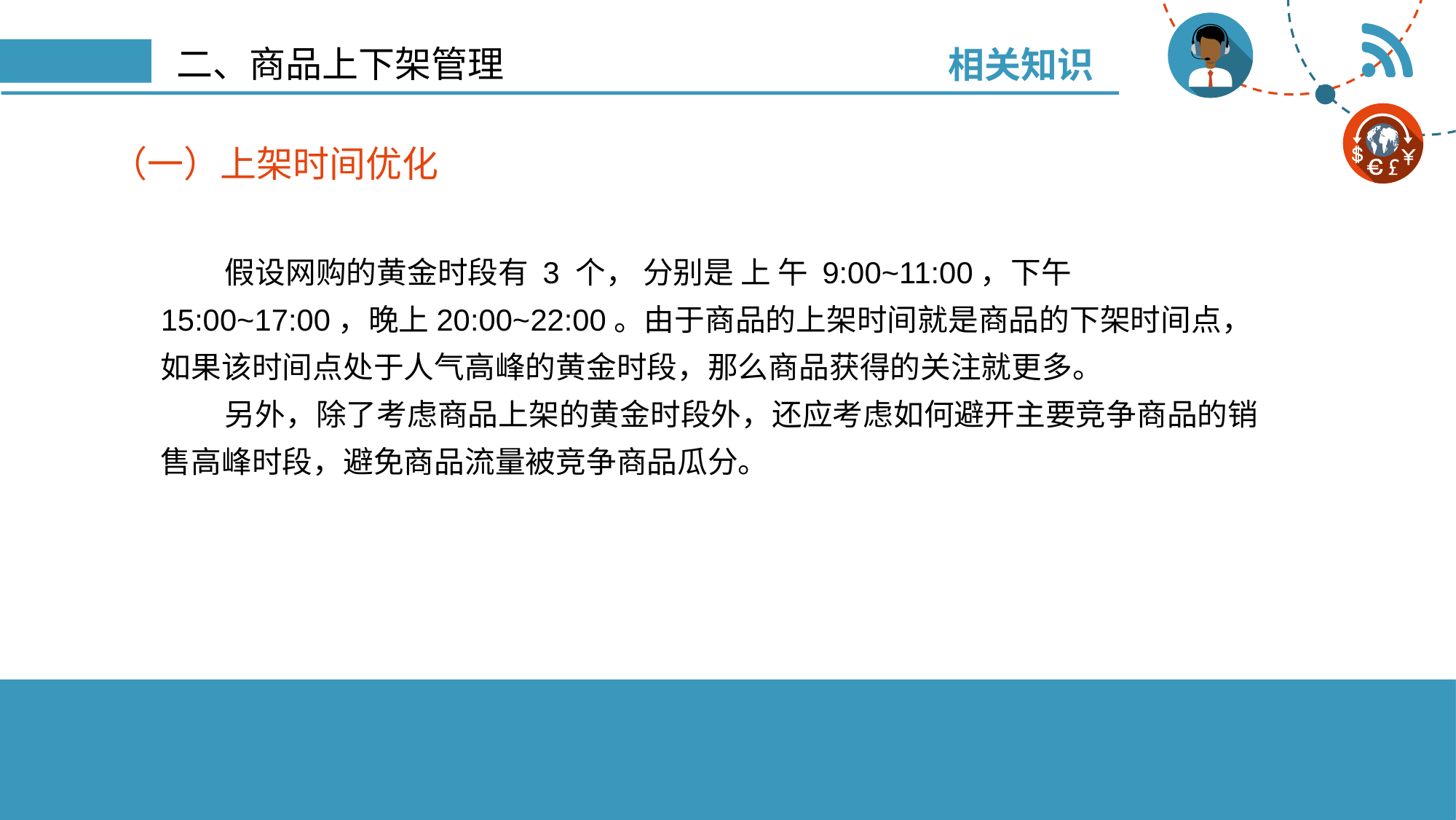

相关知识
# 二、商品上下架管理
（一）上架时间优化
假设网购的黄金时段有 3 个， 分别是 上 午 9:00~11:00，下午 15:00~17:00，晚上20:00~22:00。由于商品的上架时间就是商品的下架时间点，如果该时间点处于人气高峰的黄金时段，那么商品获得的关注就更多。
另外，除了考虑商品上架的黄金时段外，还应考虑如何避开主要竞争商品的销售高峰时段，避免商品流量被竞争商品瓜分。